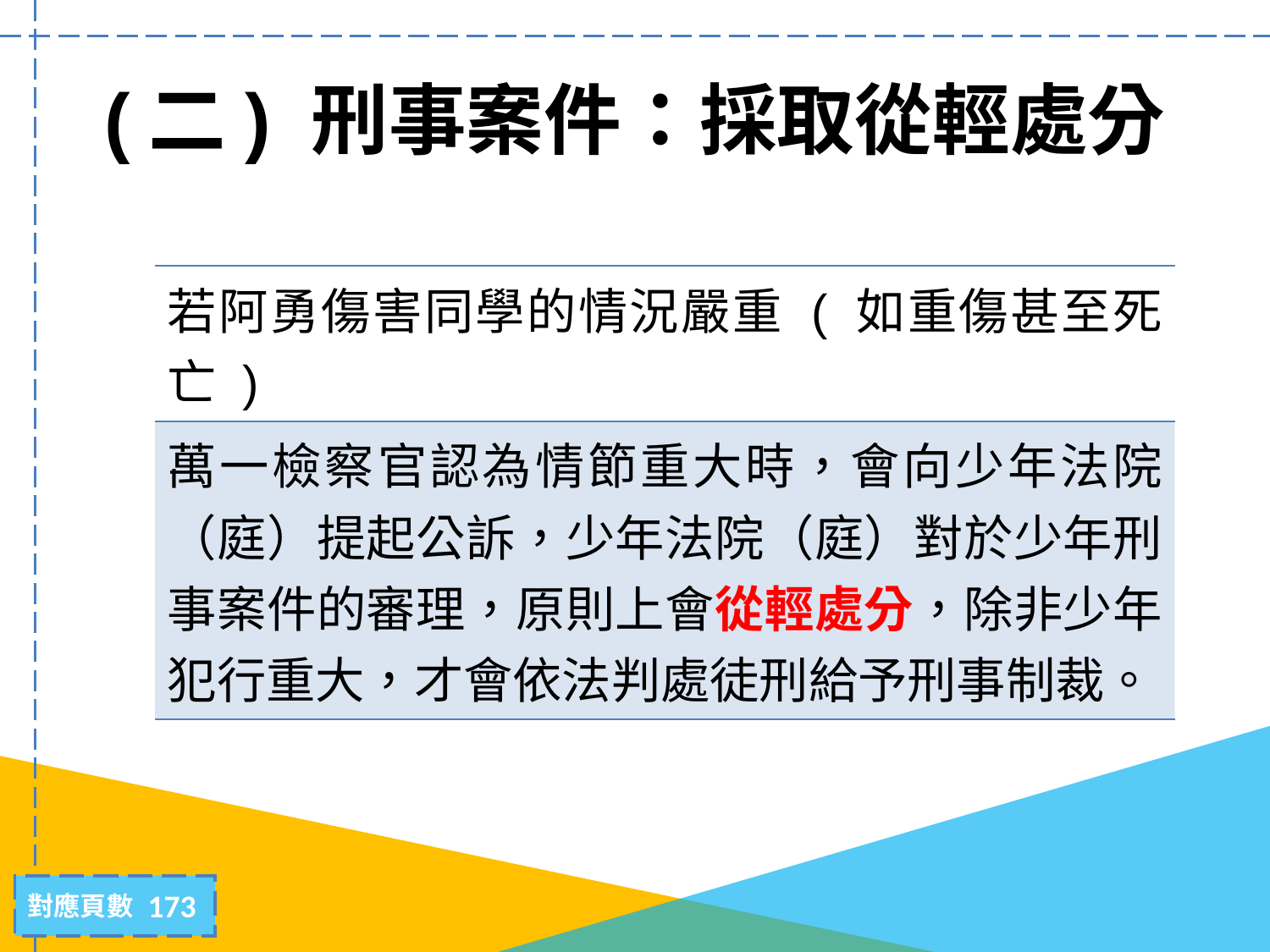

# (二) 刑事案件：採取從輕處分
| 若阿勇傷害同學的情況嚴重 ( 如重傷甚至死亡 ) |
| --- |
| 萬一檢察官認為情節重大時，會向少年法院（庭）提起公訴，少年法院（庭）對於少年刑事案件的審理，原則上會從輕處分，除非少年犯行重大，才會依法判處徒刑給予刑事制裁。 |
173